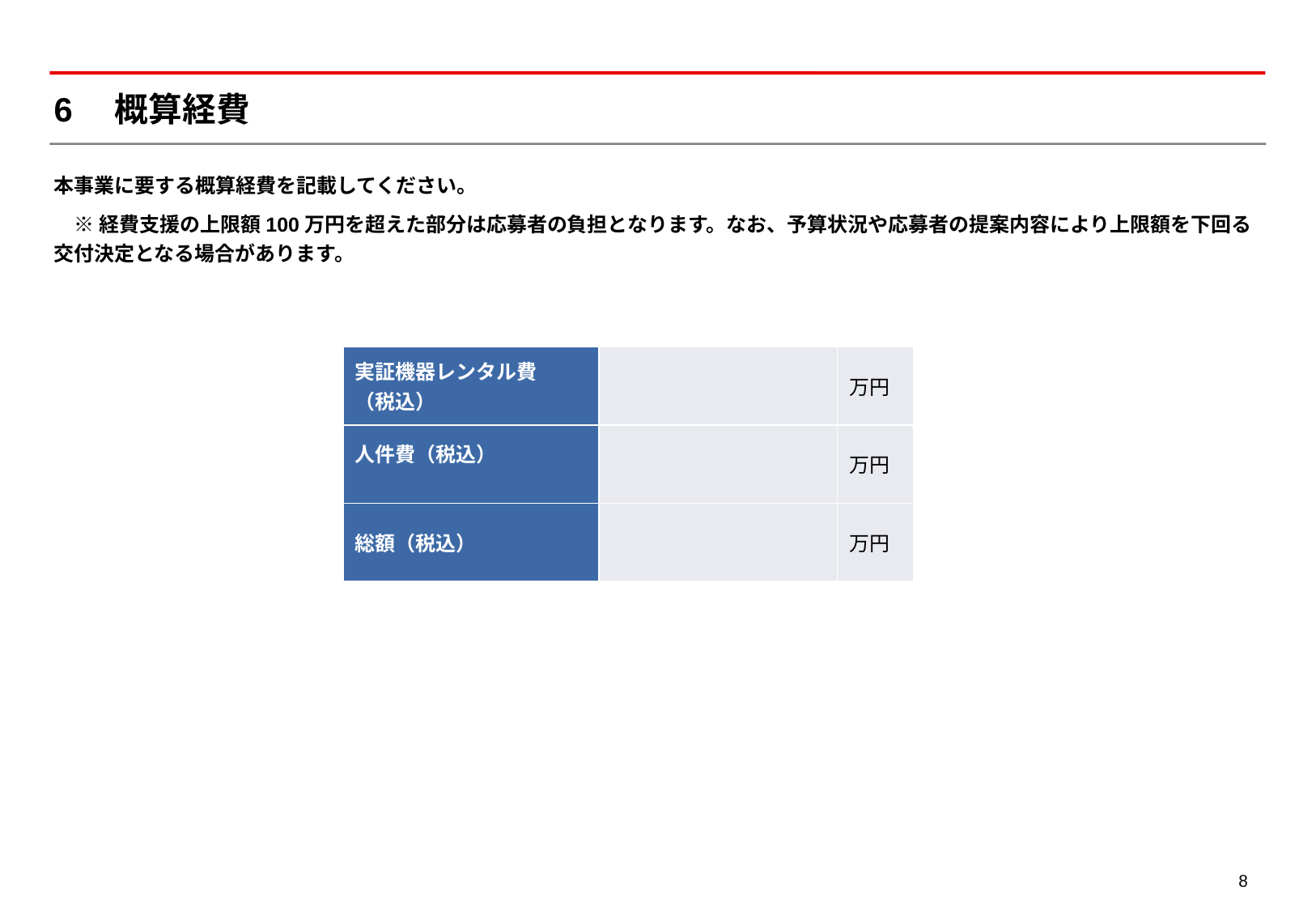

# 6　概算経費
本事業に要する概算経費を記載してください。
　※ 経費支援の上限額100万円を超えた部分は応募者の負担となります。なお、予算状況や応募者の提案内容により上限額を下回る交付決定となる場合があります。
| 実証機器レンタル費 （税込） |  | 万円 |
| --- | --- | --- |
| 人件費（税込） |  | 万円 |
| 総額（税込） |  | 万円 |